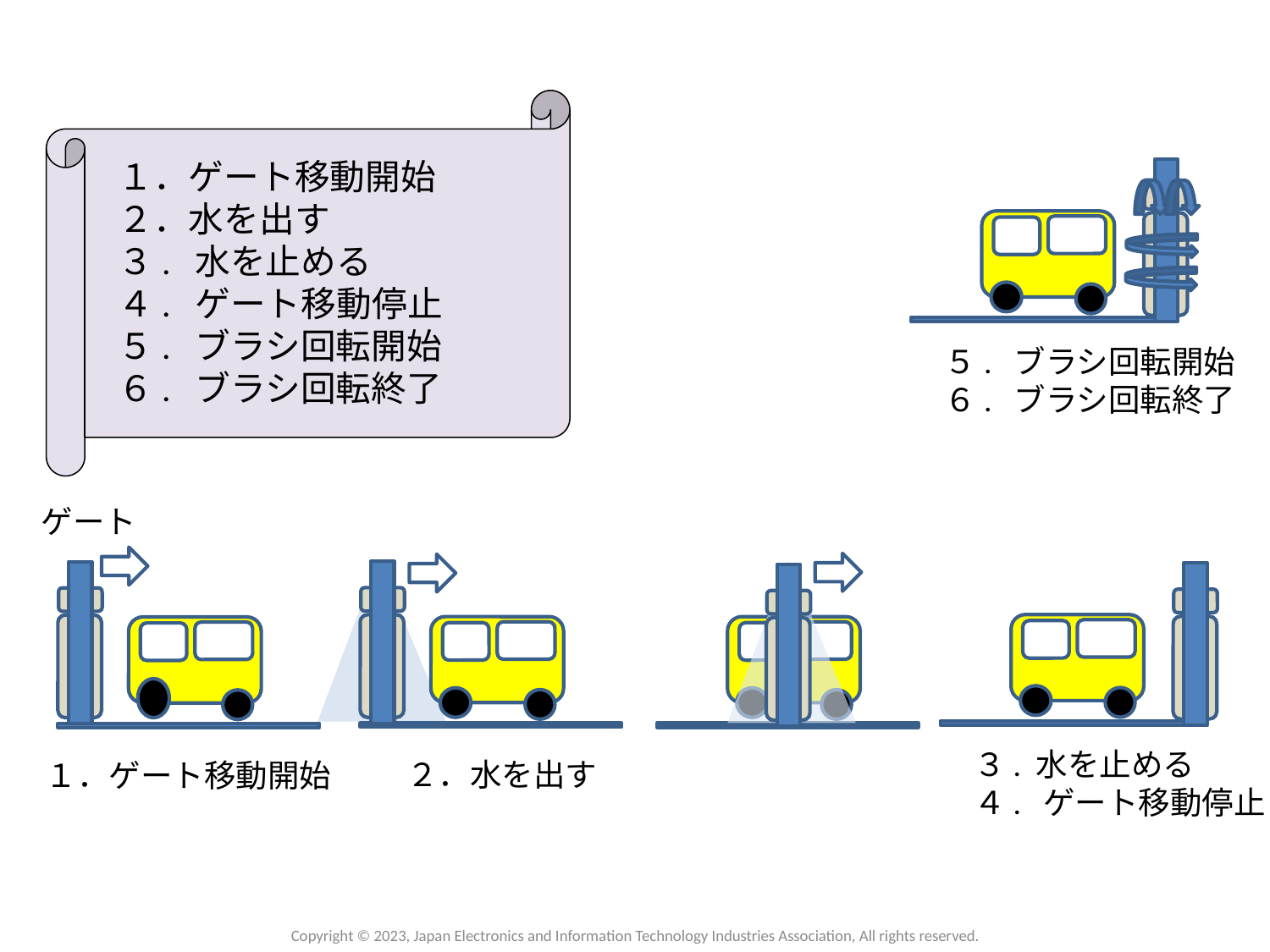

#

１．ゲート移動開始
２．水を出す
３.  水を止める
４.  ゲート移動停止
５.  ブラシ回転開始
６.  ブラシ回転終了

５.  ブラシ回転開始
６.  ブラシ回転終了
ゲート

１．ゲート移動開始

２．水を出す

３. 水を止める
４.  ゲート移動停止
Copyright © 2023, Japan Electronics and Information Technology Industries Association, All rights reserved.